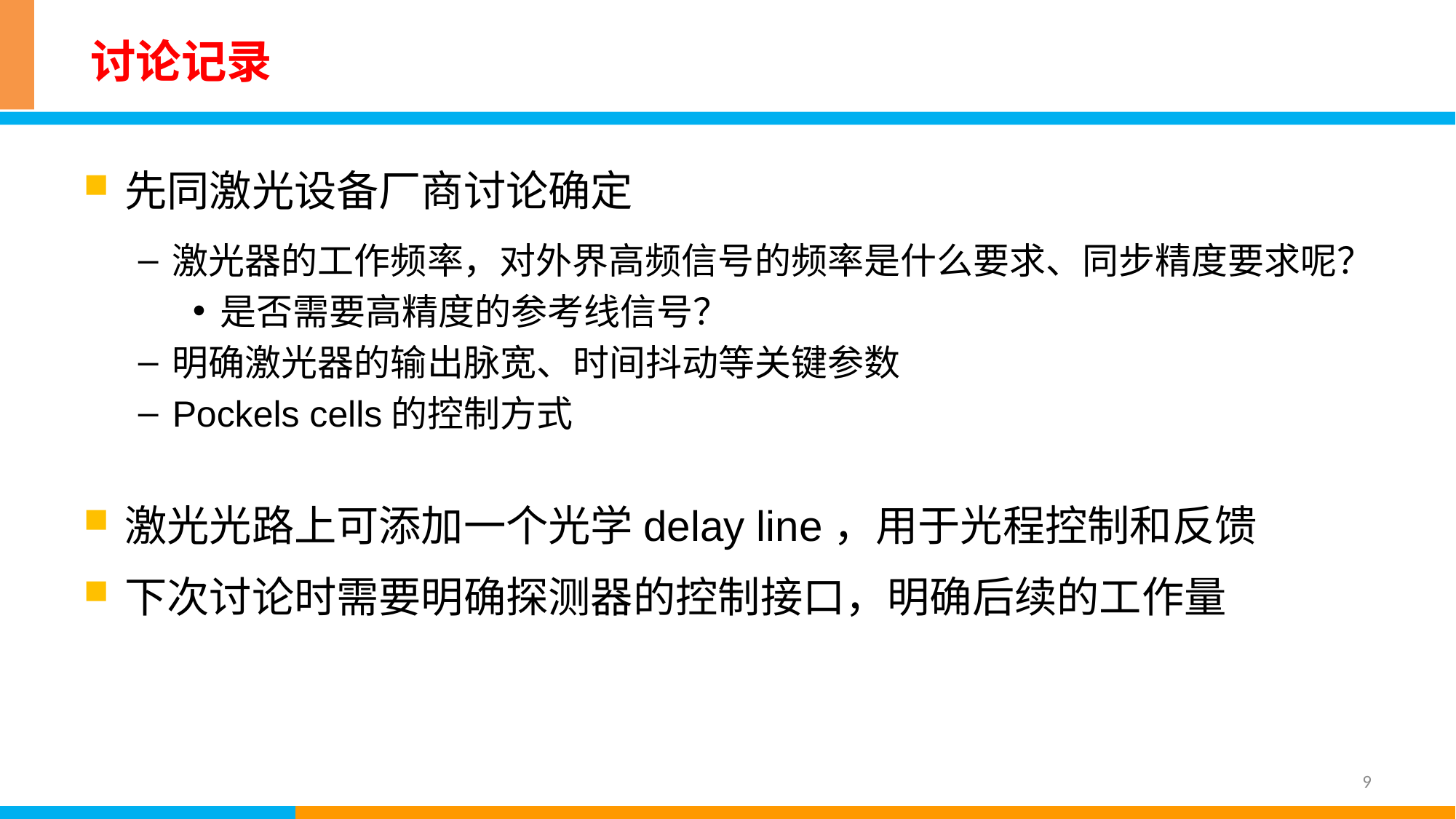

# 讨论记录
先同激光设备厂商讨论确定
激光器的工作频率，对外界高频信号的频率是什么要求、同步精度要求呢？
是否需要高精度的参考线信号？
明确激光器的输出脉宽、时间抖动等关键参数
Pockels cells的控制方式

激光光路上可添加一个光学delay line，用于光程控制和反馈
下次讨论时需要明确探测器的控制接口，明确后续的工作量
9